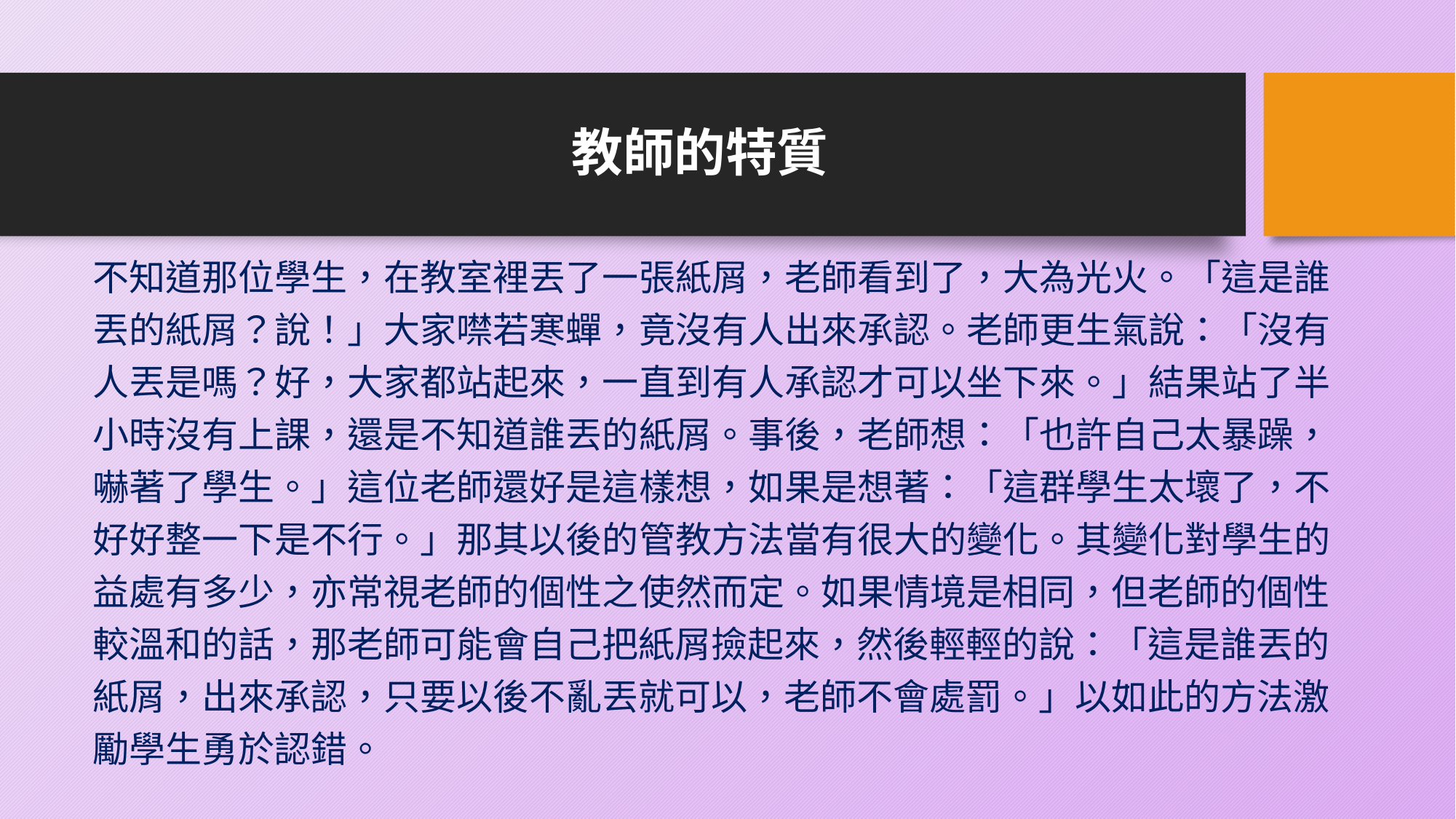

教師的特質
不知道那位學生，在教室裡丟了一張紙屑，老師看到了，大為光火。「這是誰丟的紙屑？說！」大家噤若寒蟬，竟沒有人出來承認。老師更生氣說：「沒有人丟是嗎？好，大家都站起來，一直到有人承認才可以坐下來。」結果站了半小時沒有上課，還是不知道誰丟的紙屑。事後，老師想：「也許自己太暴躁，嚇著了學生。」這位老師還好是這樣想，如果是想著：「這群學生太壞了，不好好整一下是不行。」那其以後的管教方法當有很大的變化。其變化對學生的益處有多少，亦常視老師的個性之使然而定。如果情境是相同，但老師的個性較溫和的話，那老師可能會自己把紙屑撿起來，然後輕輕的說：「這是誰丟的紙屑，出來承認，只要以後不亂丟就可以，老師不會處罰。」以如此的方法激勵學生勇於認錯。